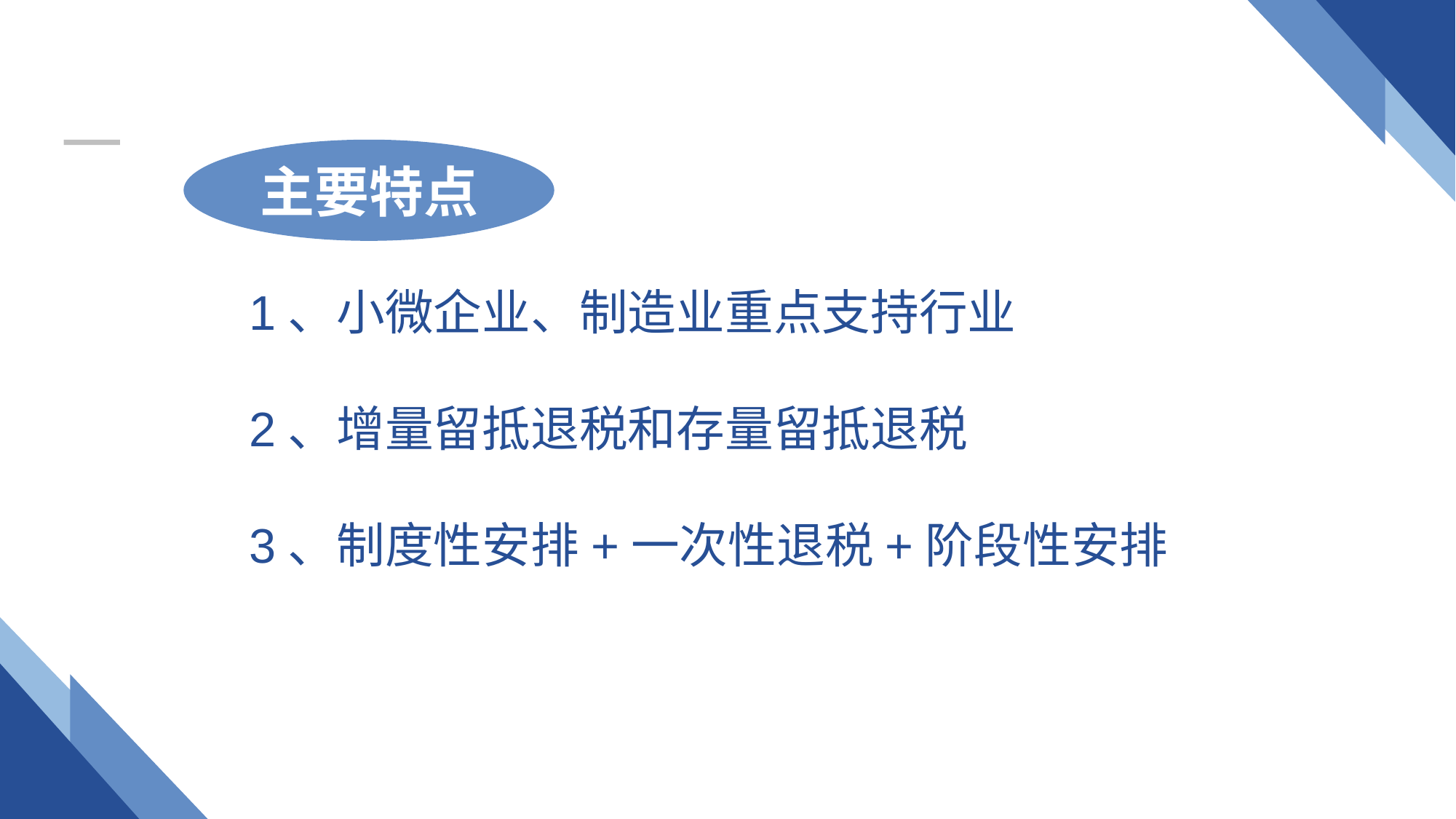

主要特点
1、小微企业、制造业重点支持行业

2、增量留抵退税和存量留抵退税

3、制度性安排+一次性退税+阶段性安排